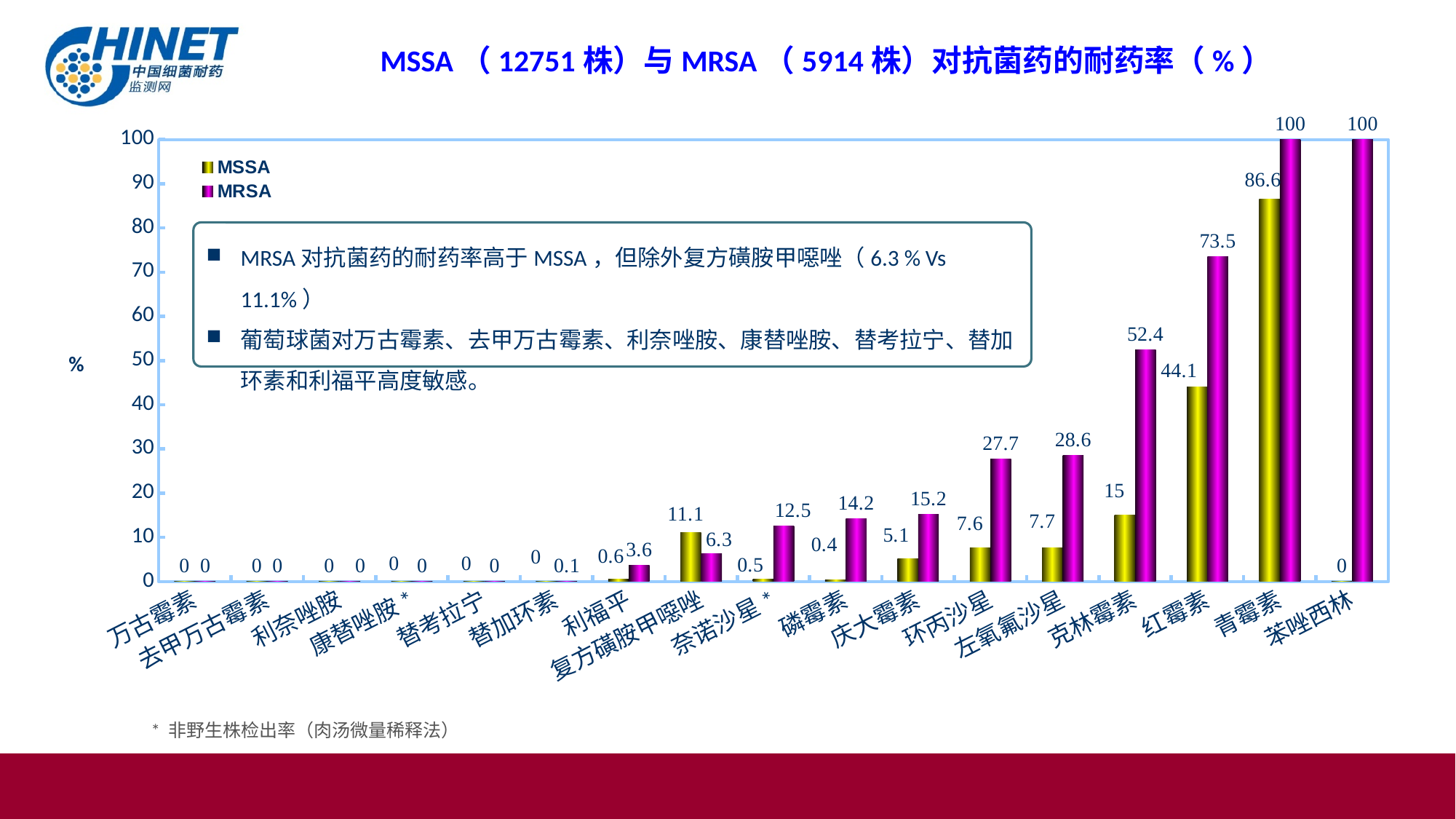

MSSA（12751株）与MRSA（5914株）对抗菌药的耐药率（%）

### Chart

| Category | MSSA | MRSA |
|---|---|---|
| 万古霉素 | 0.0 | 0.0 |
| 去甲万古霉素 | 0.0 | 0.0 |
| 利奈唑胺 | 0.0 | 0.0 |
| 康替唑胺* | 0.0 | 0.0 |
| 替考拉宁 | 0.0 | 0.0 |
| 替加环素 | 0.0 | 0.1 |
| 利福平 | 0.6 | 3.6 |
| 复方磺胺甲噁唑 | 11.1 | 6.3 |
| 奈诺沙星* | 0.5 | 12.5 |
| 磷霉素 | 0.4 | 14.2 |
| 庆大霉素 | 5.1 | 15.2 |
| 环丙沙星 | 7.6 | 27.7 |
| 左氧氟沙星 | 7.7 | 28.6 |
| 克林霉素 | 15.0 | 52.4 |
| 红霉素 | 44.1 | 73.5 |
| 青霉素 | 86.6 | 100.0 |
| 苯唑西林 | 0.0 | 100.0 |
MRSA对抗菌药的耐药率高于MSSA，但除外复方磺胺甲噁唑（6.3 % Vs 11.1%）
葡萄球菌对万古霉素、去甲万古霉素、利奈唑胺、康替唑胺、替考拉宁、替加环素和利福平高度敏感。

%
* 非野生株检出率（肉汤微量稀释法）